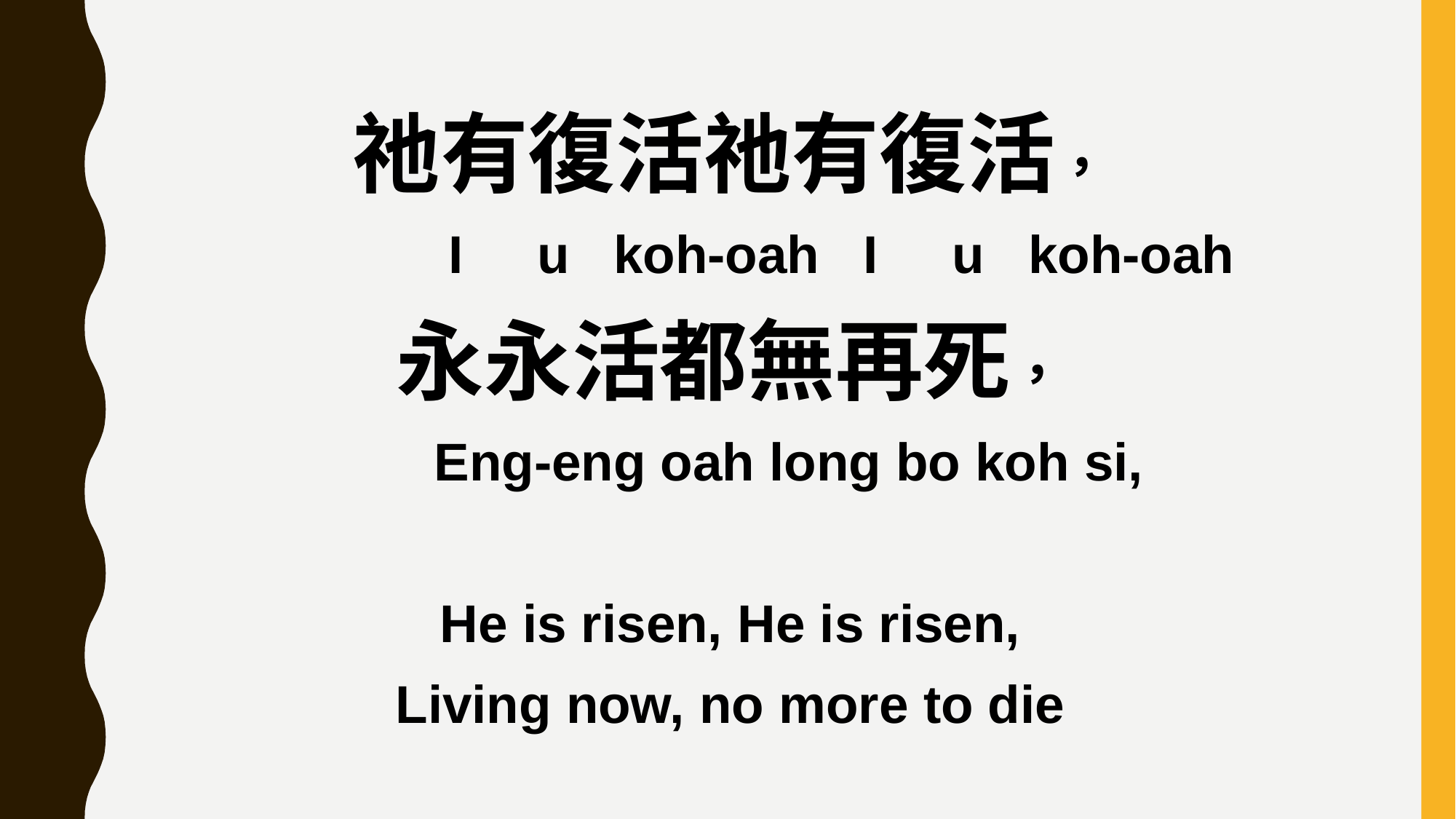

祂有復活祂有復活，
                 I     u   koh-oah   I     u   koh-oah
永永活都無再死，
                Eng-eng oah long bo koh si,

He is risen, He is risen,
Living now, no more to die